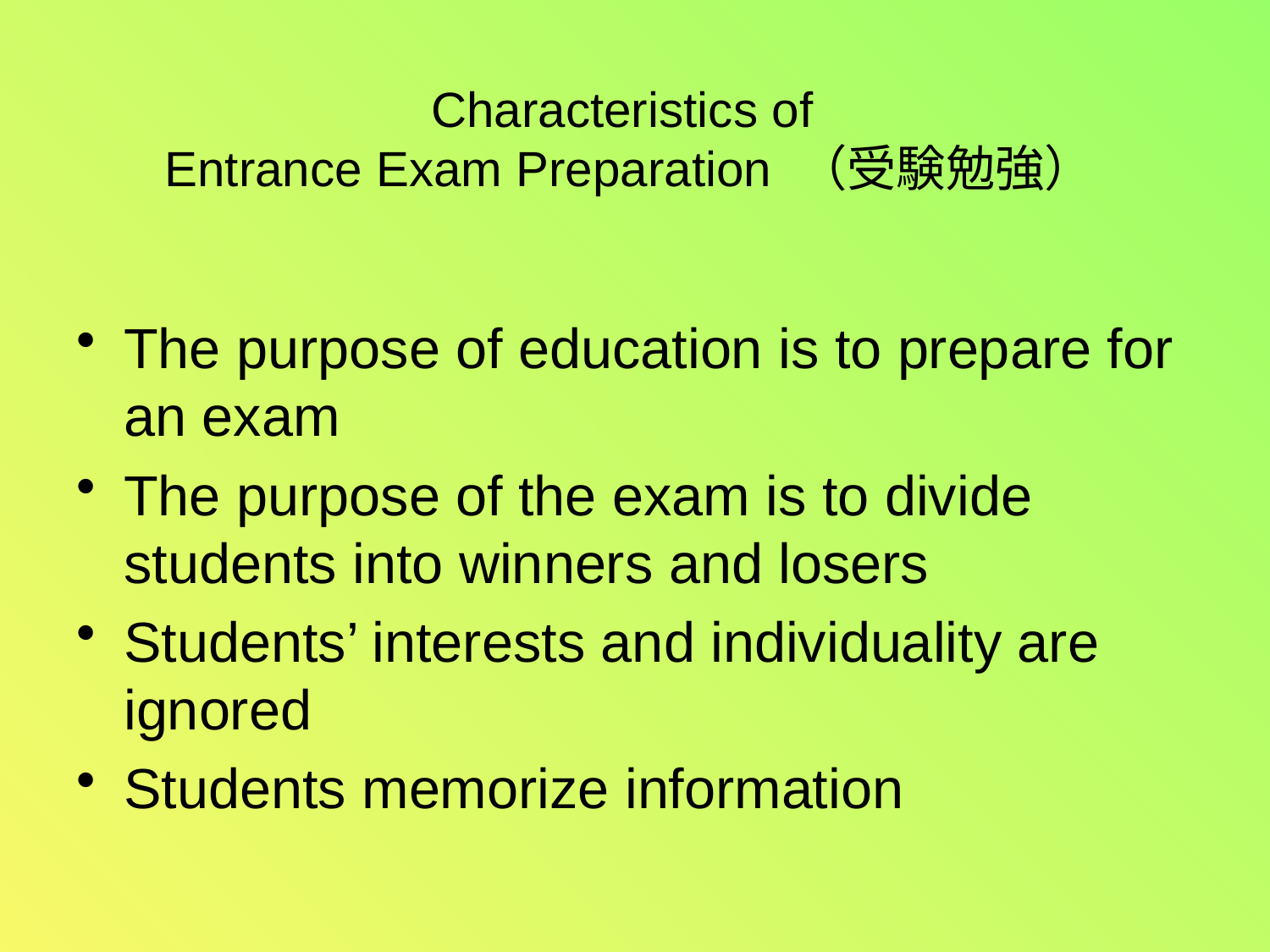

# Characteristics of Entrance Exam Preparation （受験勉強）
The purpose of education is to prepare for an exam
The purpose of the exam is to divide students into winners and losers
Students’ interests and individuality are ignored
Students memorize information